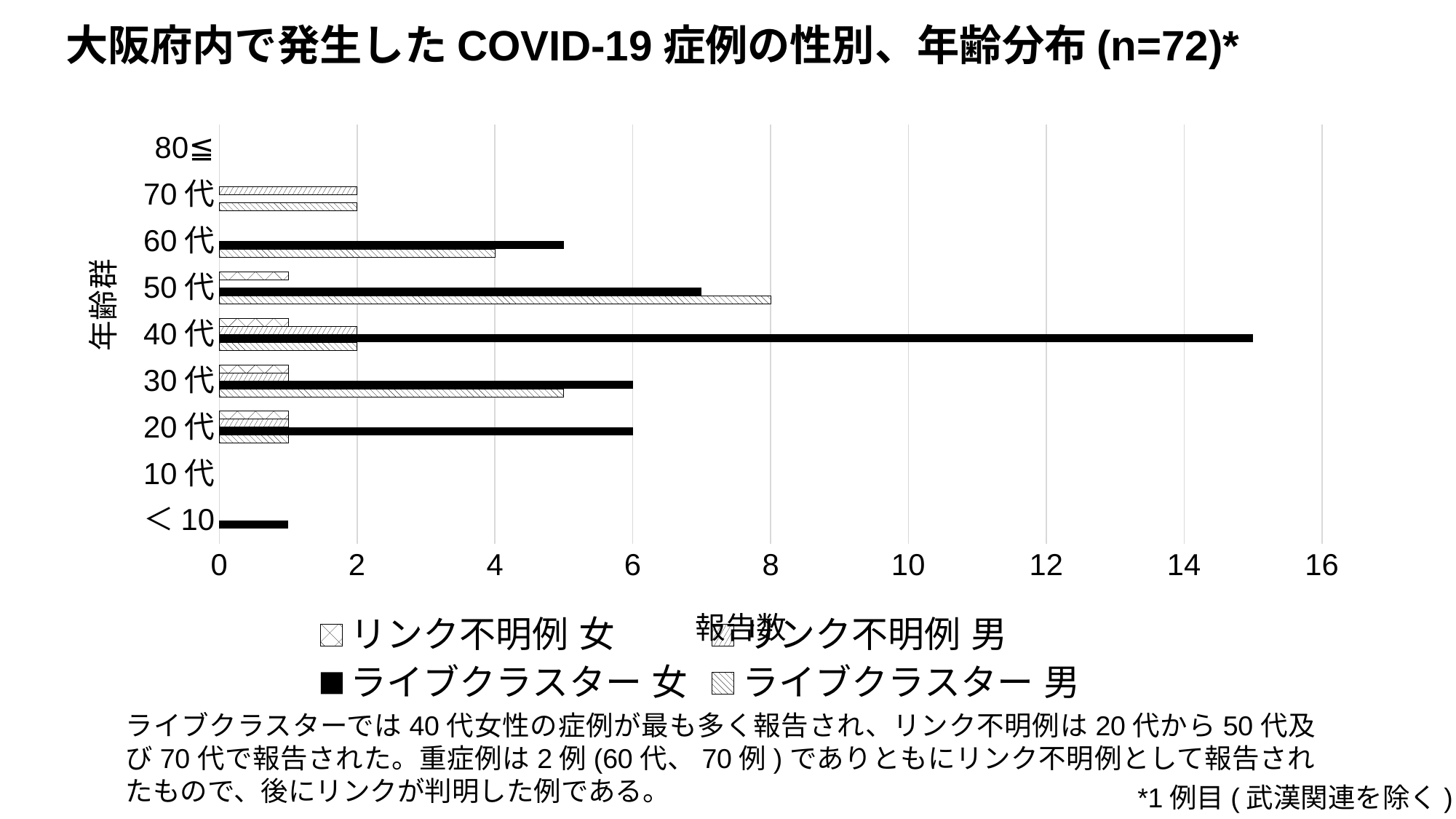

大阪府内で発生したCOVID-19症例の性別、年齢分布(n=72)*

### Chart

| Category | ライブクラスター | ライブクラスター | リンク不明例 | リンク不明例 |
|---|---|---|---|---|
| ＜10 | None | 1.0 | None | None |
| 10代 | None | None | None | None |
| 20代 | 1.0 | 6.0 | 1.0 | 1.0 |
| 30代 | 5.0 | 6.0 | 1.0 | 1.0 |
| 40代 | 2.0 | 15.0 | 2.0 | 1.0 |
| 50代 | 8.0 | 7.0 | 0.0 | 1.0 |
| 60代 | 4.0 | 5.0 | None | None |
| 70代 | 2.0 | None | 2.0 | None |
| 80≦ | None | None | None | None |
ライブクラスターでは40代女性の症例が最も多く報告され、リンク不明例は20代から50代及び70代で報告された。重症例は2例(60代、70例)でありともにリンク不明例として報告されたもので、後にリンクが判明した例である。
*1例目(武漢関連を除く)